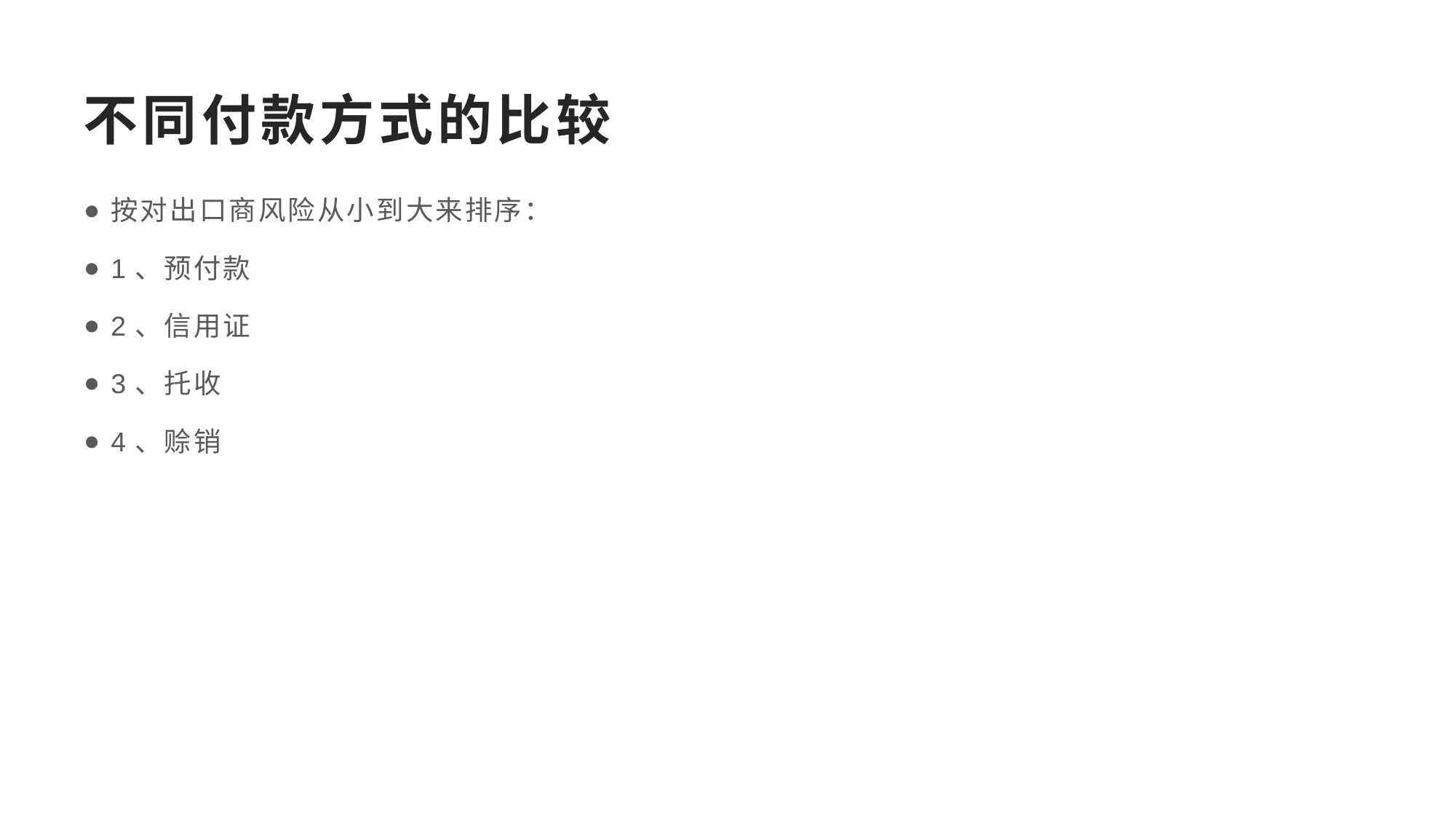

不同付款方式的比较
按对出口商风险从小到大来排序：
1、预付款
2、信用证
3、托收
4、赊销